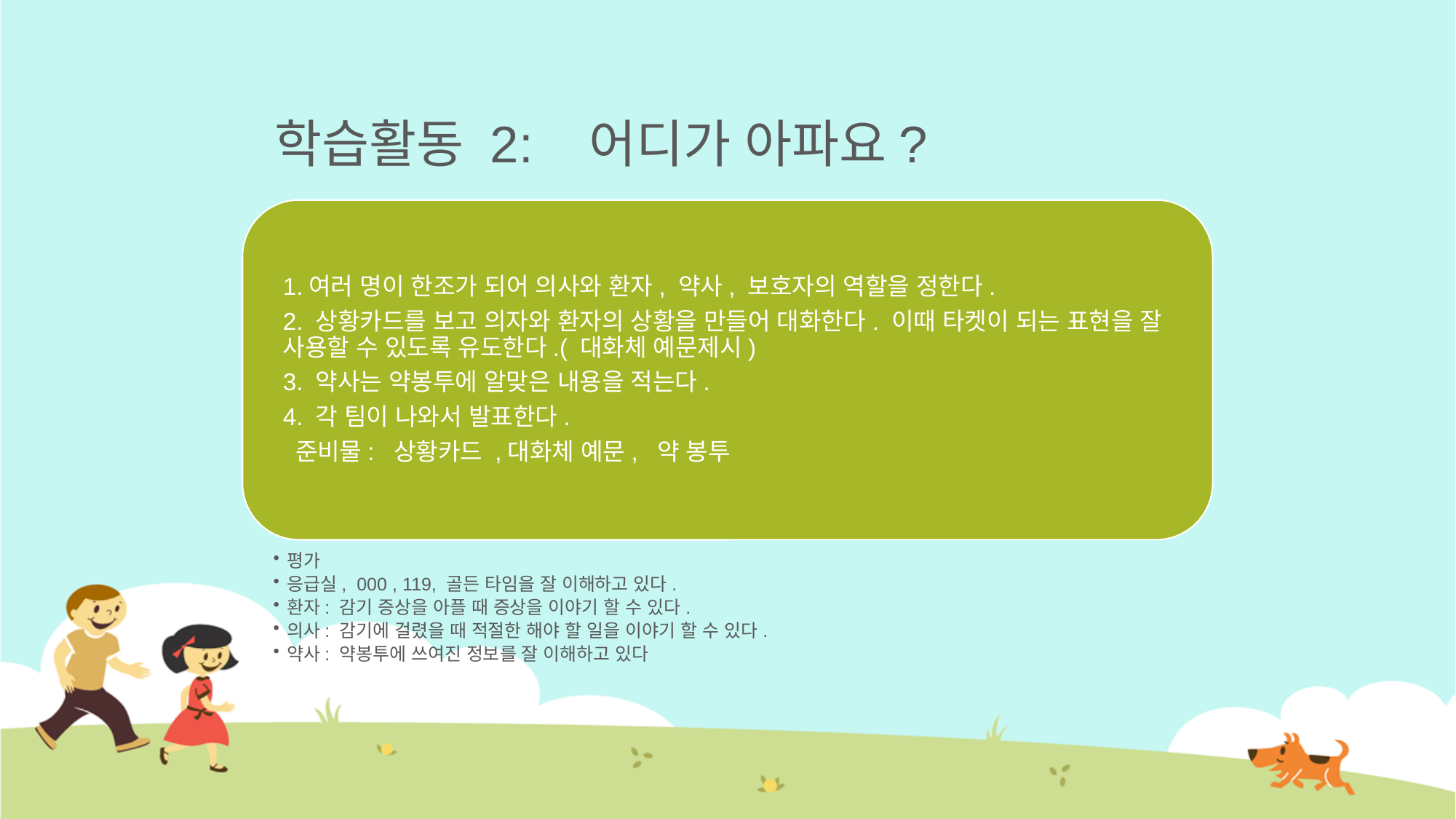

# 학습활동 2:   어디가 아파요?
1.여러 명이 한조가 되어 의사와 환자, 약사, 보호자의 역할을 정한다.
2. 상황카드를 보고 의자와 환자의 상황을 만들어 대화한다. 이때 타켓이 되는 표현을 잘 사용할 수 있도록 유도한다.( 대화체 예문제시)
3. 약사는 약봉투에 알맞은 내용을 적는다.
4. 각 팀이 나와서 발표한다.
 준비물:  상황카드 ,대화체 예문,  약 봉투
평가
응급실,  000 , 119, 골든 타임을 잘 이해하고 있다.
환자: 감기 증상을 아플 때 증상을 이야기 할 수 있다.
의사: 감기에 걸렸을 때 적절한 해야 할 일을 이야기 할 수 있다.
약사: 약봉투에 쓰여진 정보를 잘 이해하고 있다